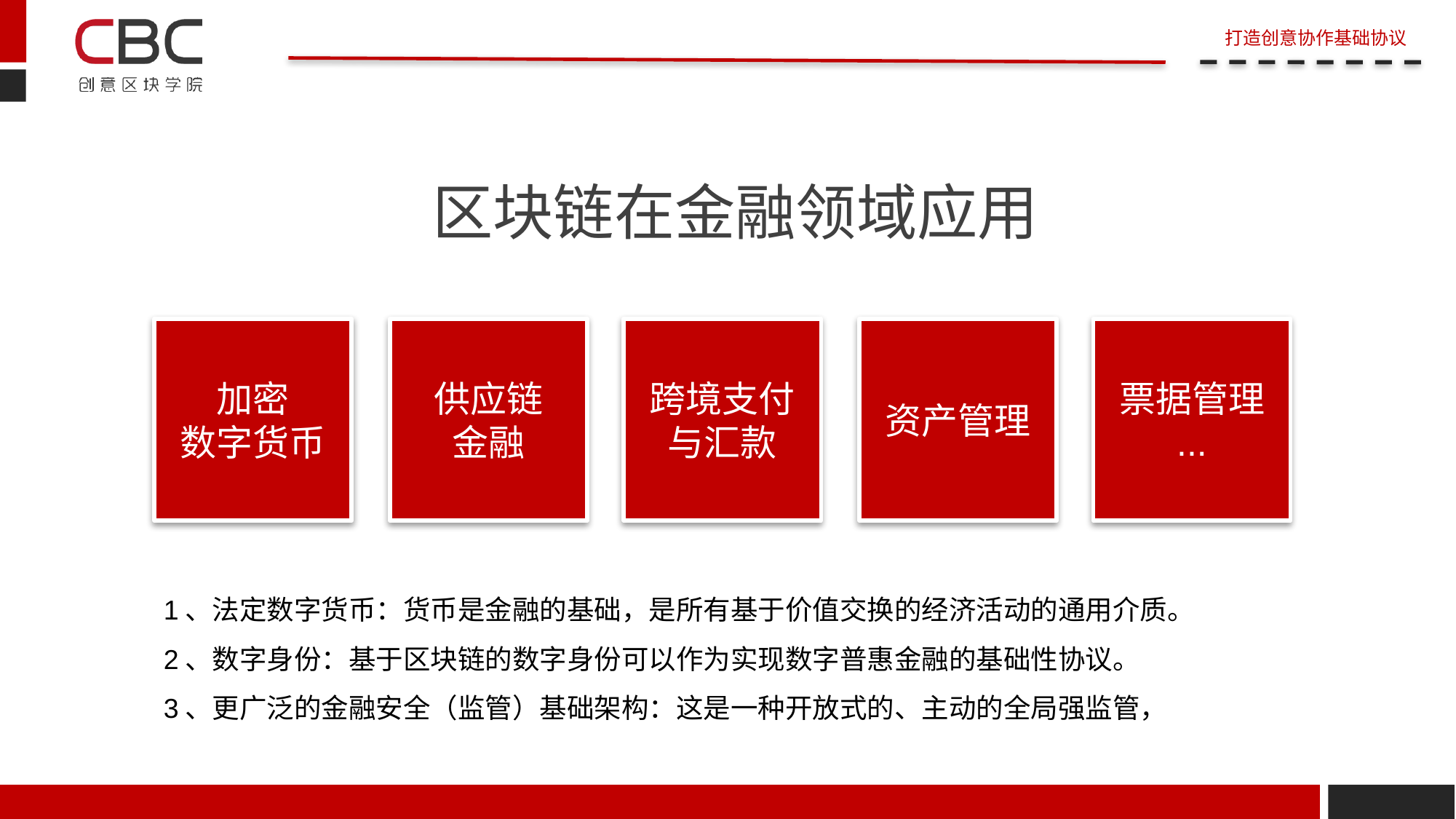

区块链在金融领域应用
加密
数字货币
供应链
金融
跨境支付与汇款
资产管理
票据管理
...
1、法定数字货币：货币是金融的基础，是所有基于价值交换的经济活动的通用介质。
2、数字身份：基于区块链的数字身份可以作为实现数字普惠金融的基础性协议。
3、更广泛的金融安全（监管）基础架构：这是一种开放式的、主动的全局强监管，
25